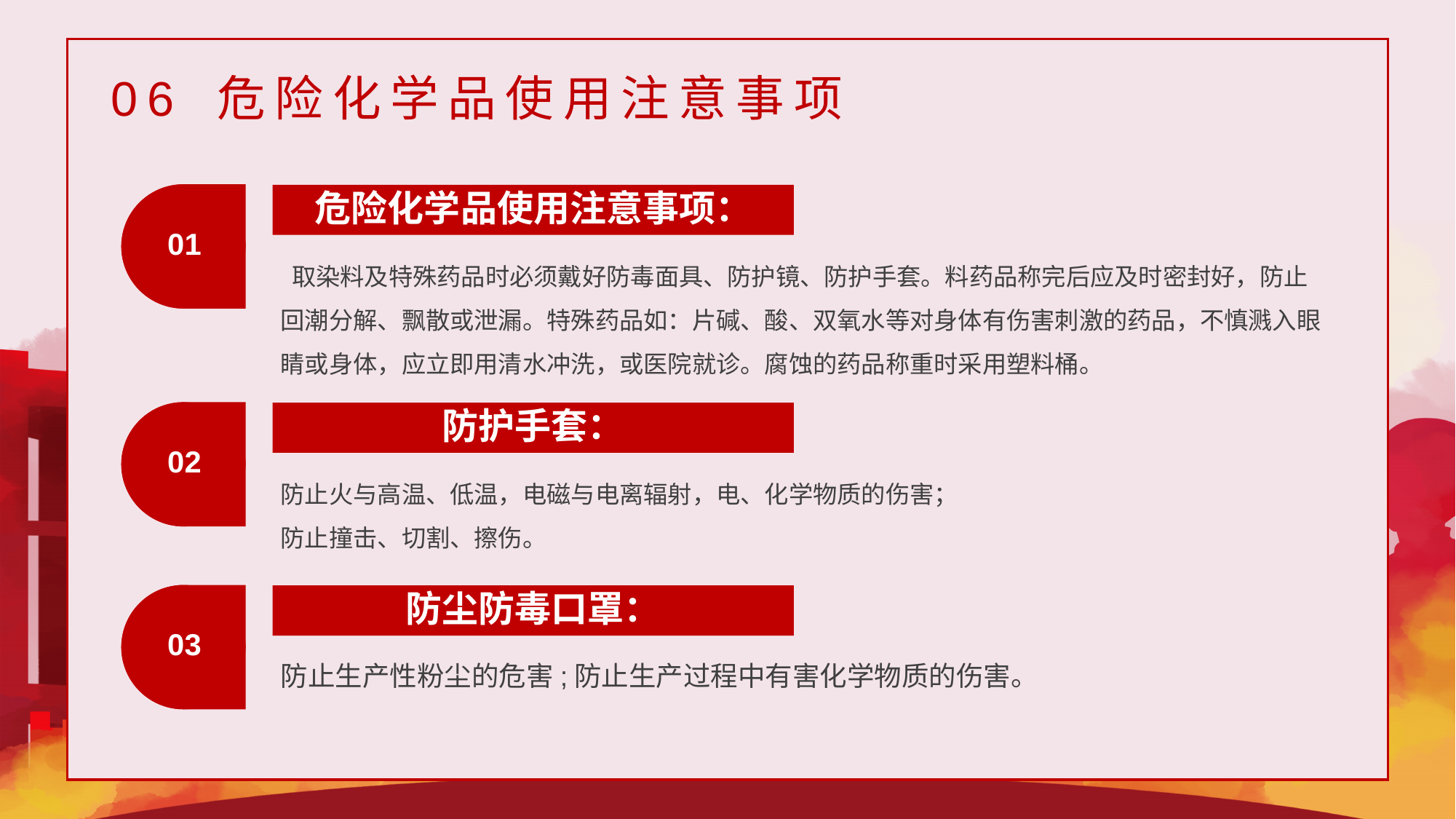

06 危险化学品使用注意事项

01
 取染料及特殊药品时必须戴好防毒面具、防护镜、防护手套。料药品称完后应及时密封好，防止回潮分解、飘散或泄漏。特殊药品如：片碱、酸、双氧水等对身体有伤害刺激的药品，不慎溅入眼睛或身体，应立即用清水冲洗，或医院就诊。腐蚀的药品称重时采用塑料桶。
危险化学品使用注意事项：

02
防止火与高温、低温，电磁与电离辐射，电、化学物质的伤害；
防止撞击、切割、擦伤。
防护手套：

03
防止生产性粉尘的危害;防止生产过程中有害化学物质的伤害。
防尘防毒口罩：